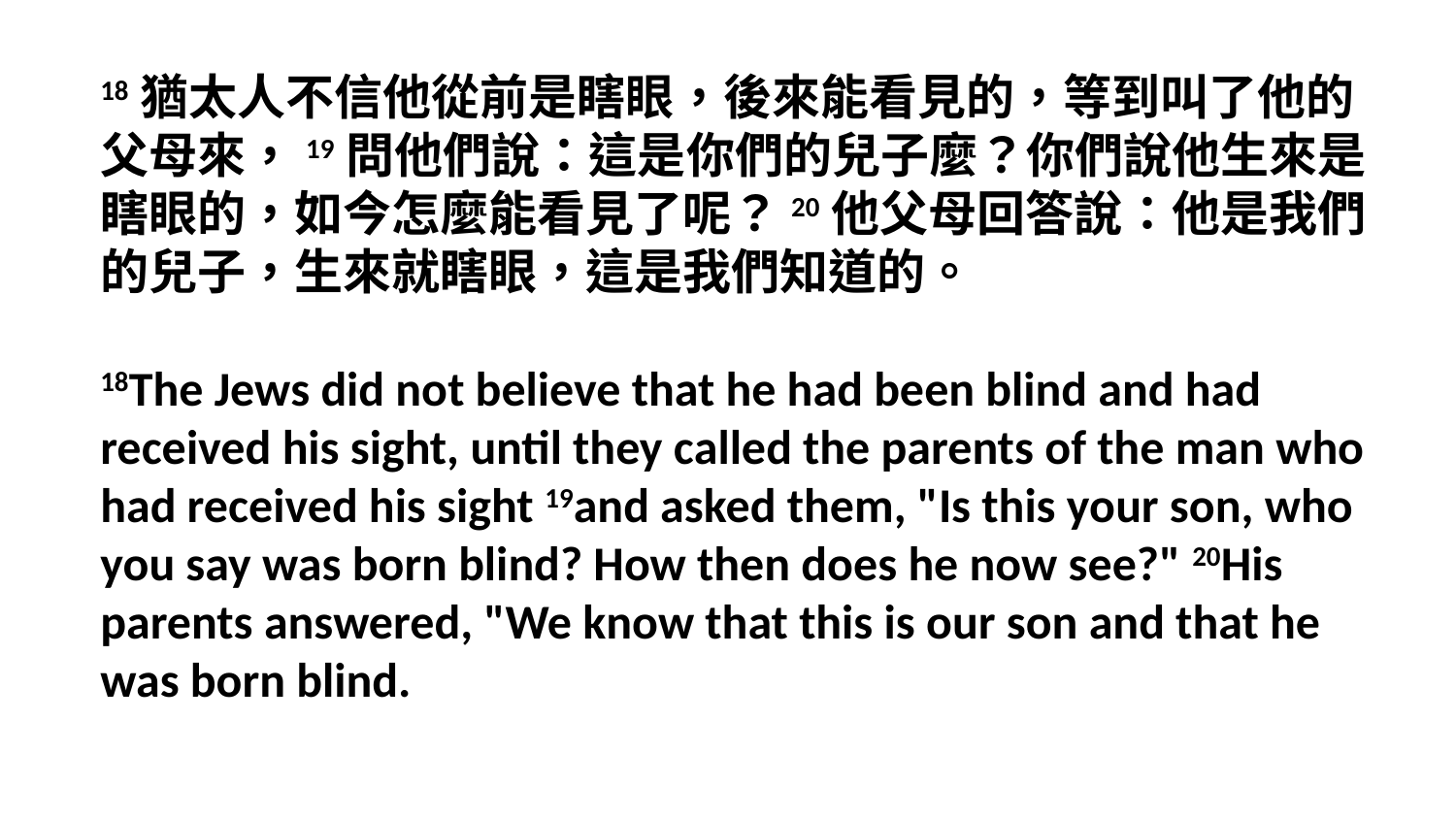

18猶太人不信他從前是瞎眼，後來能看見的，等到叫了他的父母來，19問他們說：這是你們的兒子麼？你們說他生來是瞎眼的，如今怎麼能看見了呢？20他父母回答說：他是我們的兒子，生來就瞎眼，這是我們知道的。

18The Jews did not believe that he had been blind and had received his sight, until they called the parents of the man who had received his sight 19and asked them, "Is this your son, who you say was born blind? How then does he now see?" 20His parents answered, "We know that this is our son and that he was born blind.